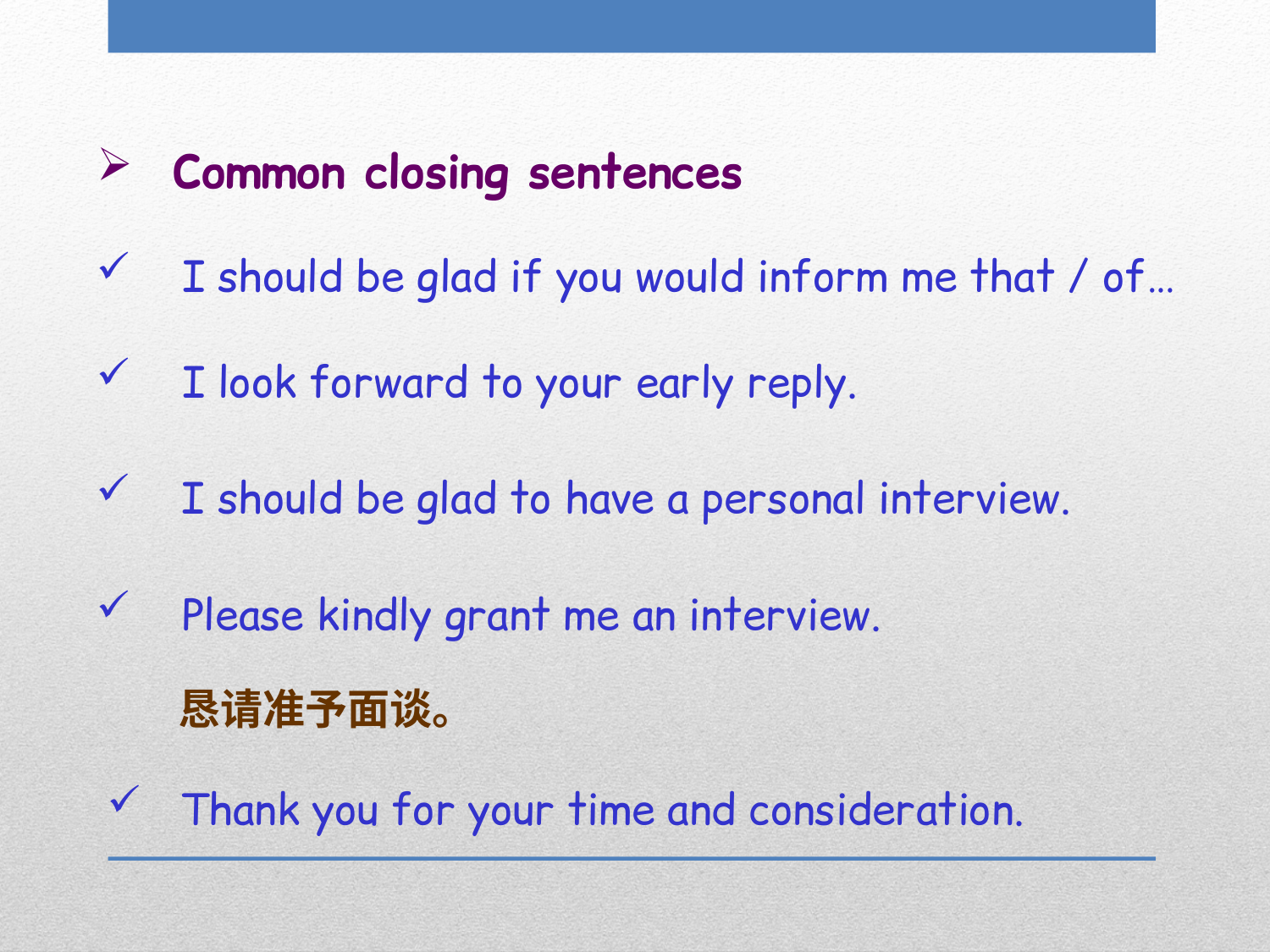

Common closing sentences
    I should be glad if you would inform me that / of…
    I look forward to your early reply.
    I should be glad to have a personal interview.
    Please kindly grant me an interview.
恳请准予面谈。
   Thank you for your time and consideration.